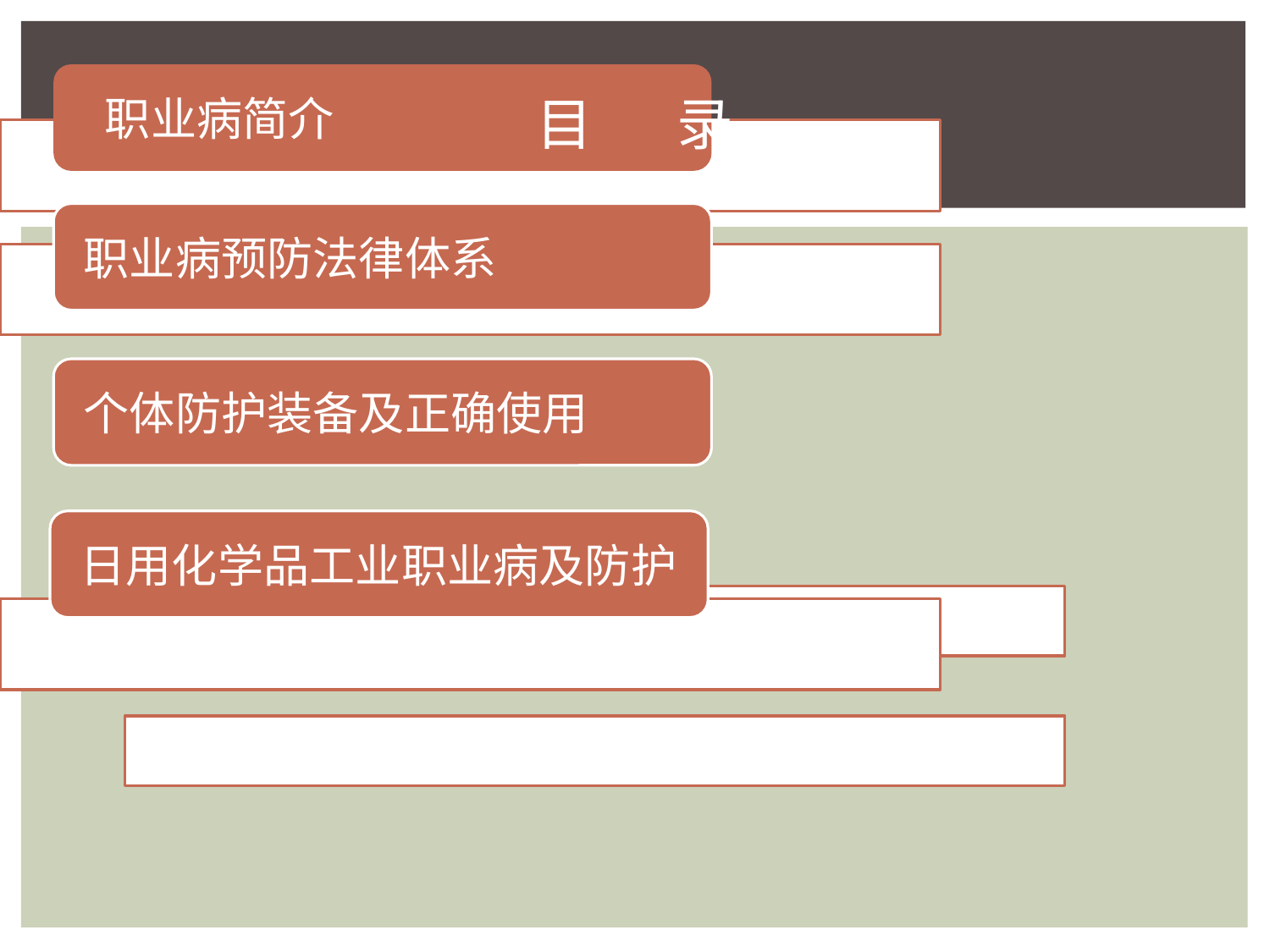

# 目     录

个体防护装备及正确使用

 职业病简介

日用化学品工业职业病及防护

职业病预防法律体系